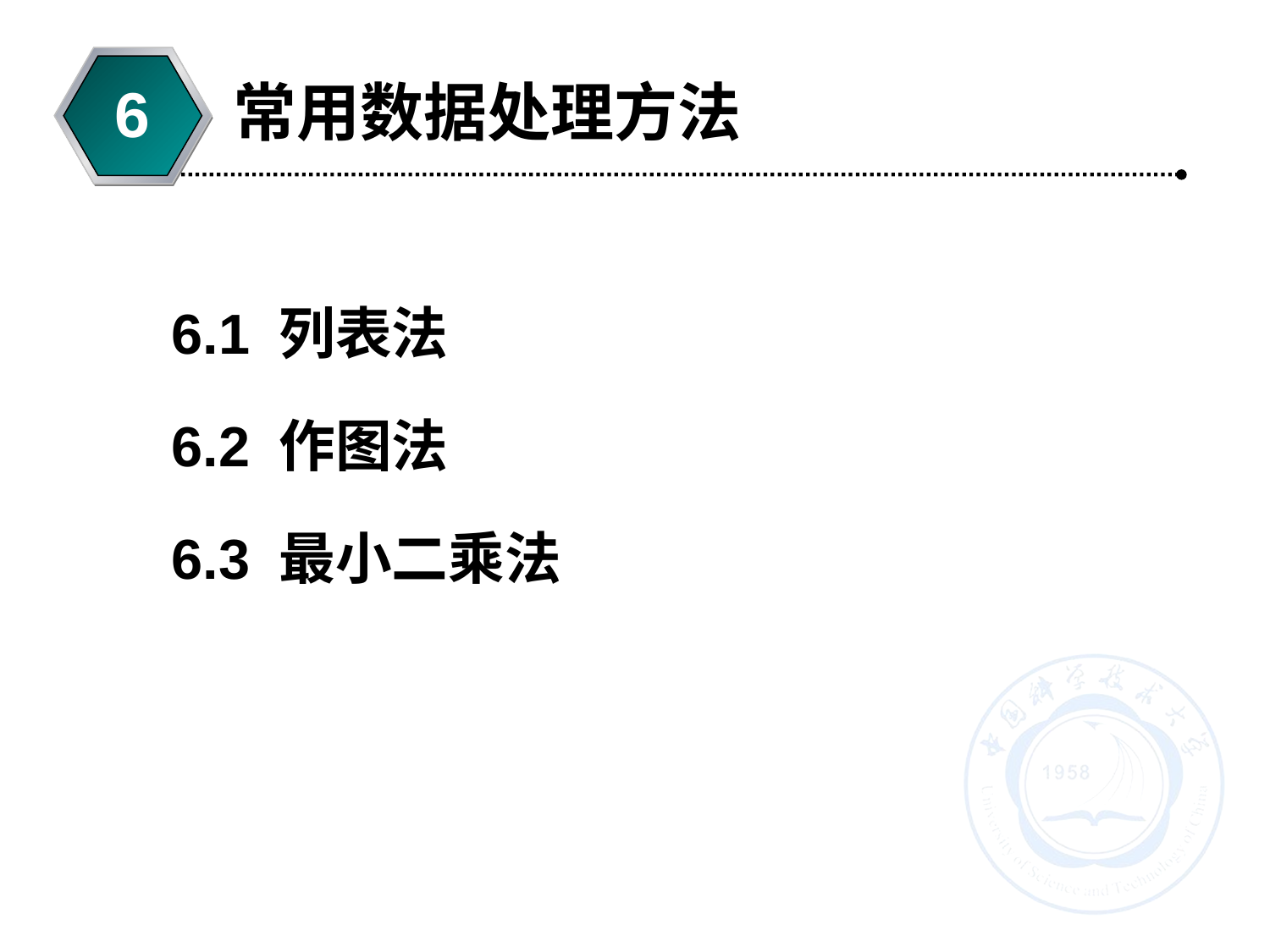

常用数据处理方法
6

6.1 列表法
6.2 作图法
6.3 最小二乘法